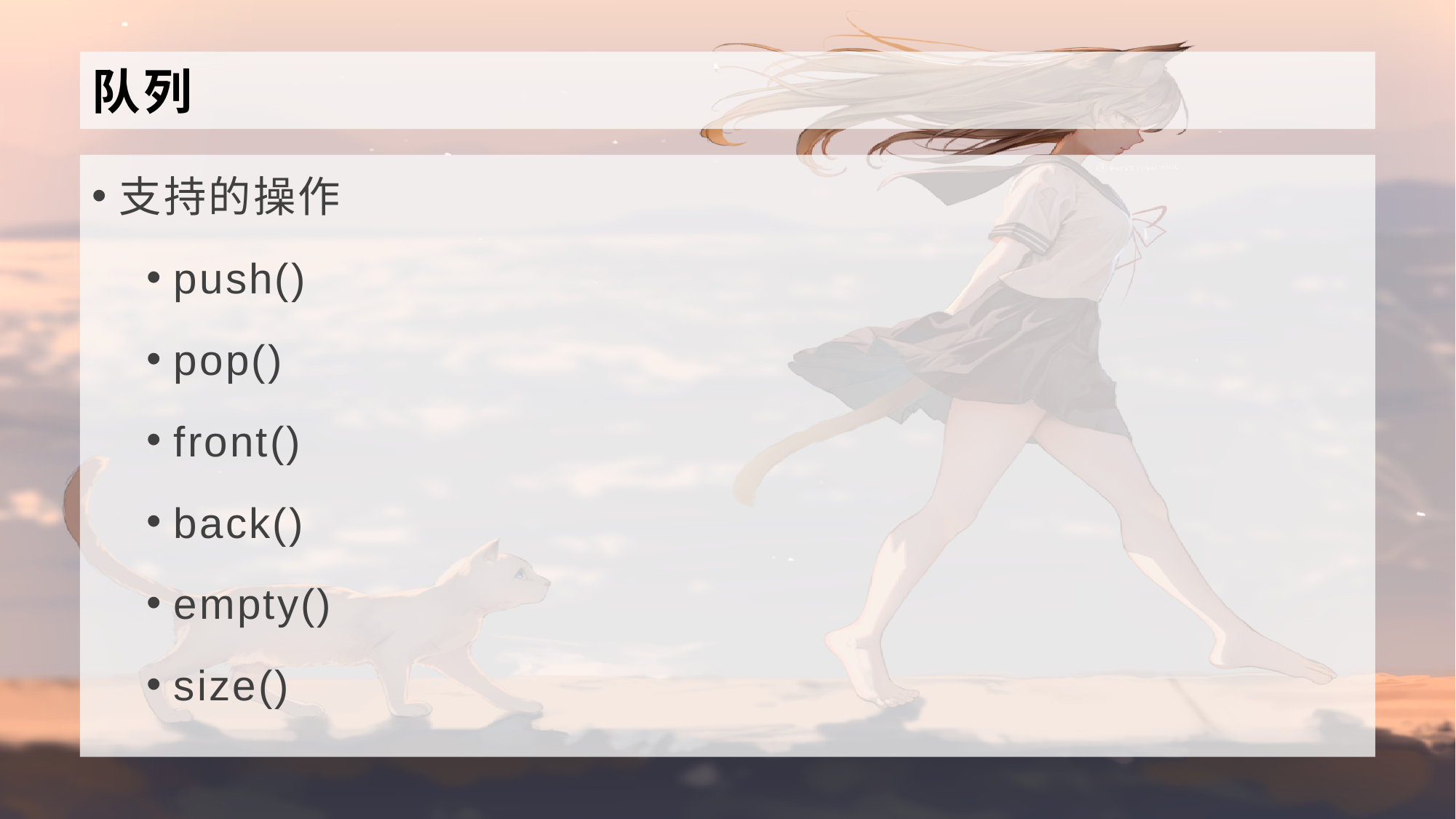

# 队列
支持的操作
push()
pop()
front()
back()
empty()
size()